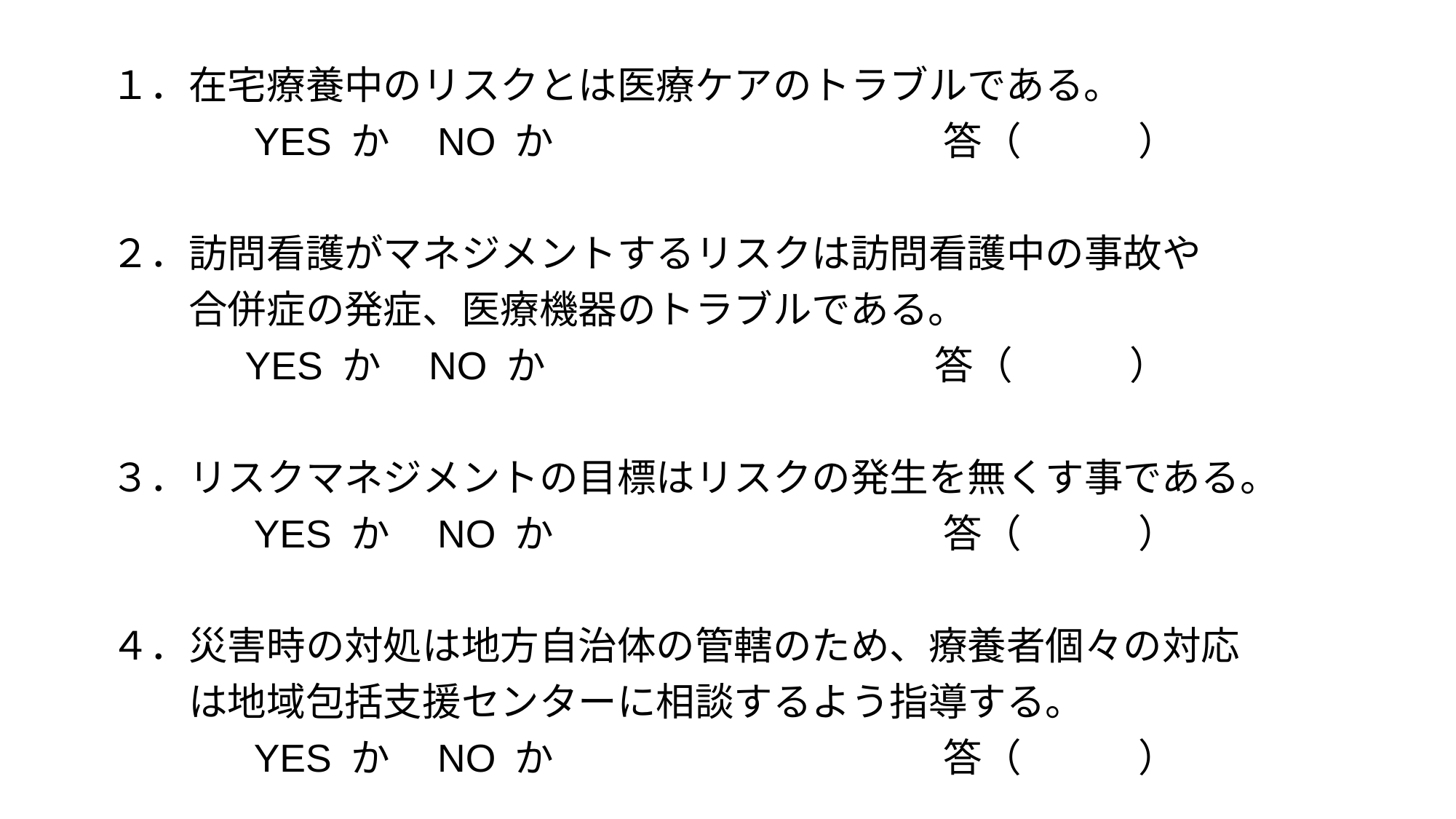

１．在宅療養中のリスクとは医療ケアのトラブルである。
　　　  YES か　NO か　　　　　　　　　　答（　　　）

２．訪問看護がマネジメントするリスクは訪問看護中の事故や
　　合併症の発症、医療機器のトラブルである。
　　　 YES か　NO か　　　　　　　　　　答（　　　）

３．リスクマネジメントの目標はリスクの発生を無くす事である。
　　　  YES か　NO か　　　　　　　　　　答（　　　）

４．災害時の対処は地方自治体の管轄のため、療養者個々の対応
　　は地域包括支援センターに相談するよう指導する。
　　　  YES か　NO か　　　　　　　　　　答（　　　）